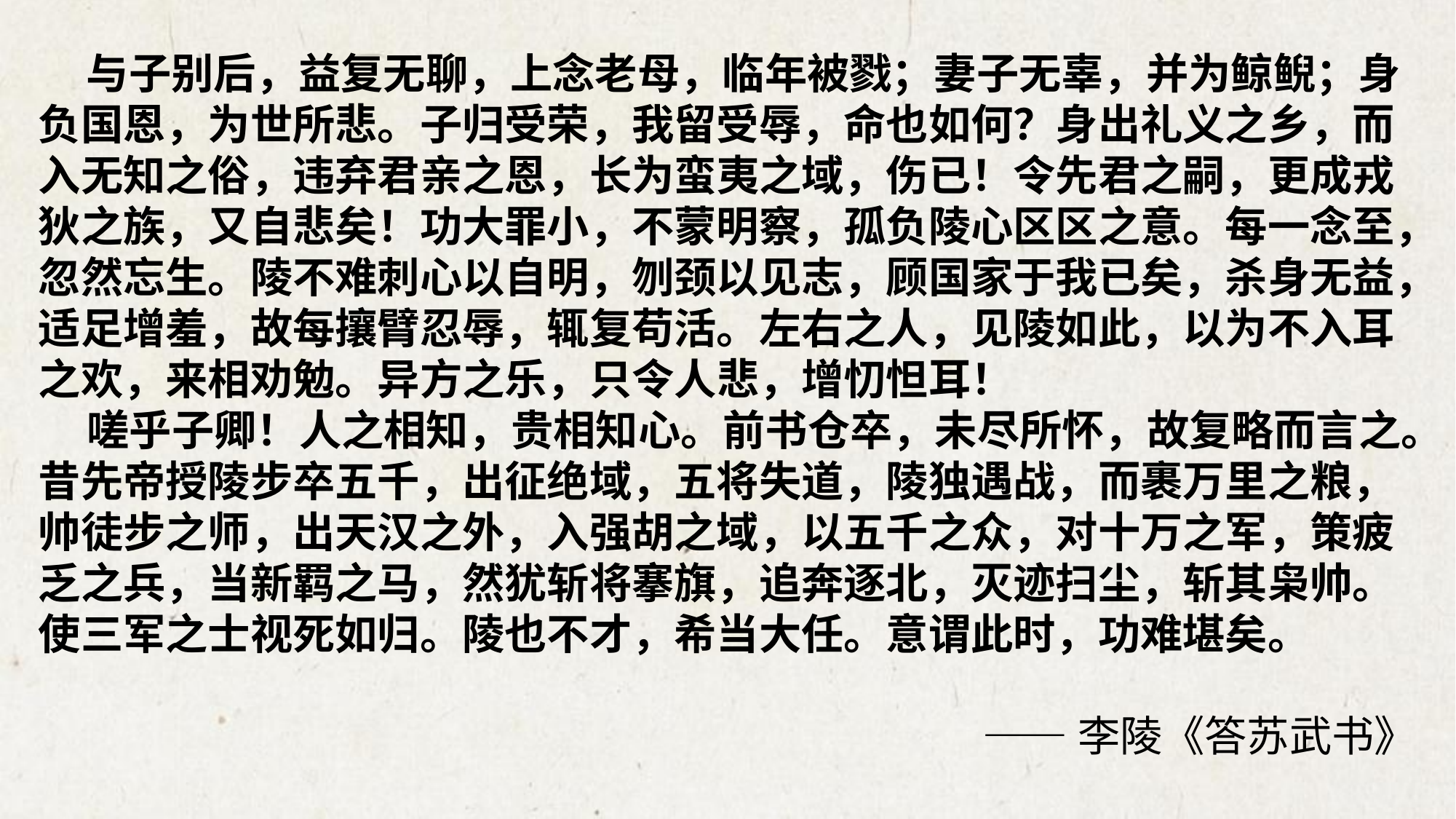

与子别后，益复无聊，上念老母，临年被戮；妻子无辜，并为鲸鲵；身负国恩，为世所悲。子归受荣，我留受辱，命也如何？身出礼义之乡，而入无知之俗，违弃君亲之恩，长为蛮夷之域，伤已！令先君之嗣，更成戎狄之族，又自悲矣！功大罪小，不蒙明察，孤负陵心区区之意。每一念至，忽然忘生。陵不难刺心以自明，刎颈以见志，顾国家于我已矣，杀身无益，适足增羞，故每攘臂忍辱，辄复苟活。左右之人，见陵如此，以为不入耳之欢，来相劝勉。异方之乐，只令人悲，增忉怛耳！
    嗟乎子卿！人之相知，贵相知心。前书仓卒，未尽所怀，故复略而言之。昔先帝授陵步卒五千，出征绝域，五将失道，陵独遇战，而裹万里之粮，帅徒步之师，出天汉之外，入强胡之域，以五千之众，对十万之军，策疲乏之兵，当新羁之马，然犹斩将搴旗，追奔逐北，灭迹扫尘，斩其枭帅。使三军之士视死如归。陵也不才，希当大任。意谓此时，功难堪矣。

——李陵《答苏武书》